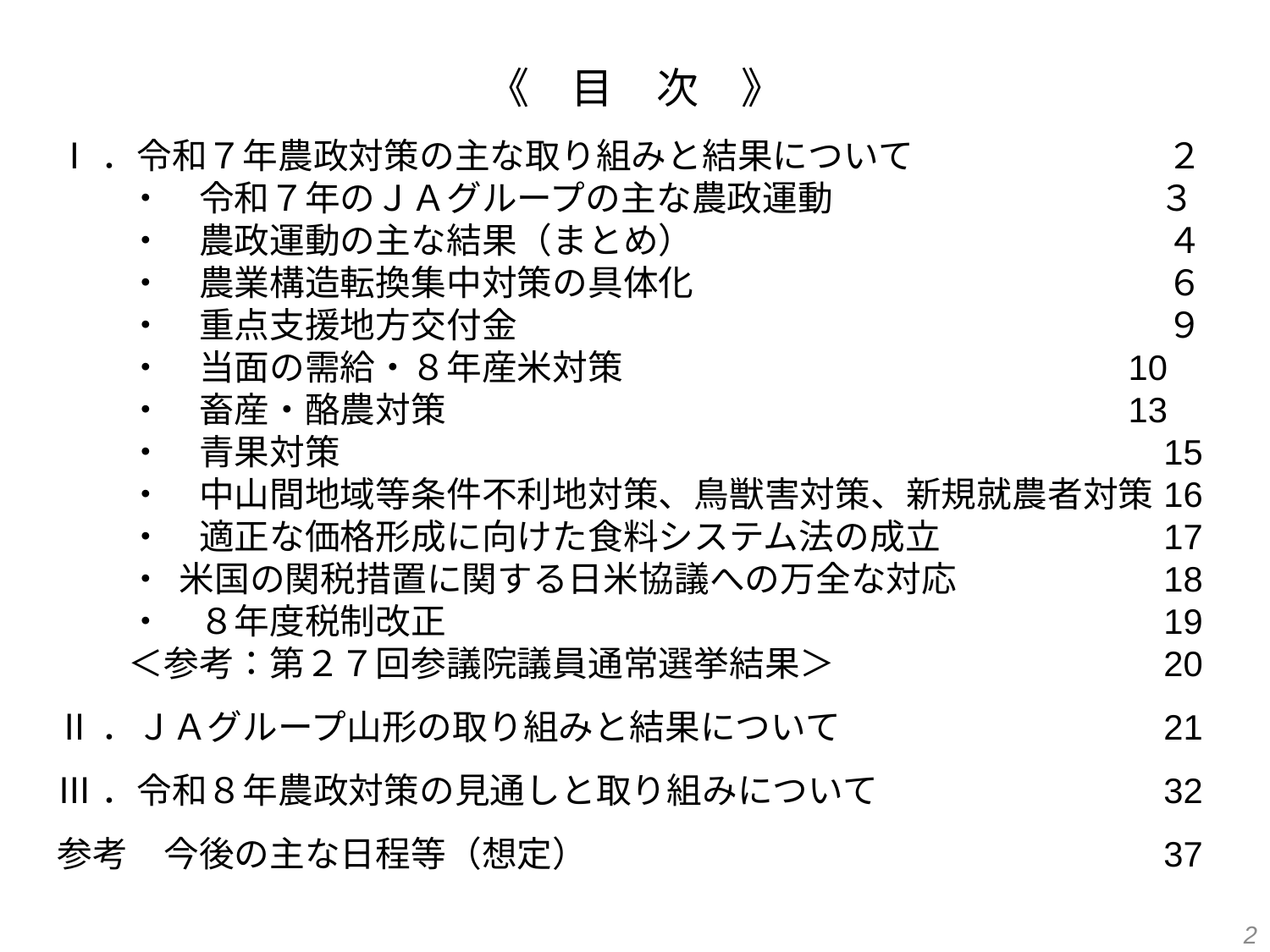

《　目　次　》
Ⅰ．令和７年農政対策の主な取り組みと結果について	２
　　・　令和７年のＪＡグループの主な農政運動	３
　　・　農政運動の主な結果（まとめ）	４
　　・　農業構造転換集中対策の具体化	６
　　・　重点支援地方交付金	９
　　・　当面の需給・８年産米対策	10
　　・　畜産・酪農対策	13
　　・　青果対策	15
　　・　中山間地域等条件不利地対策、鳥獣害対策、新規就農者対策	16
　　・　適正な価格形成に向けた食料システム法の成立	17
　　・  米国の関税措置に関する日米協議への万全な対応	18
　　・　８年度税制改正	19
　　＜参考：第２７回参議院議員通常選挙結果＞	20
Ⅱ．ＪＡグループ山形の取り組みと結果について 	21
Ⅲ．令和８年農政対策の見通しと取り組みについて 	32
参考　今後の主な日程等（想定）	37
2